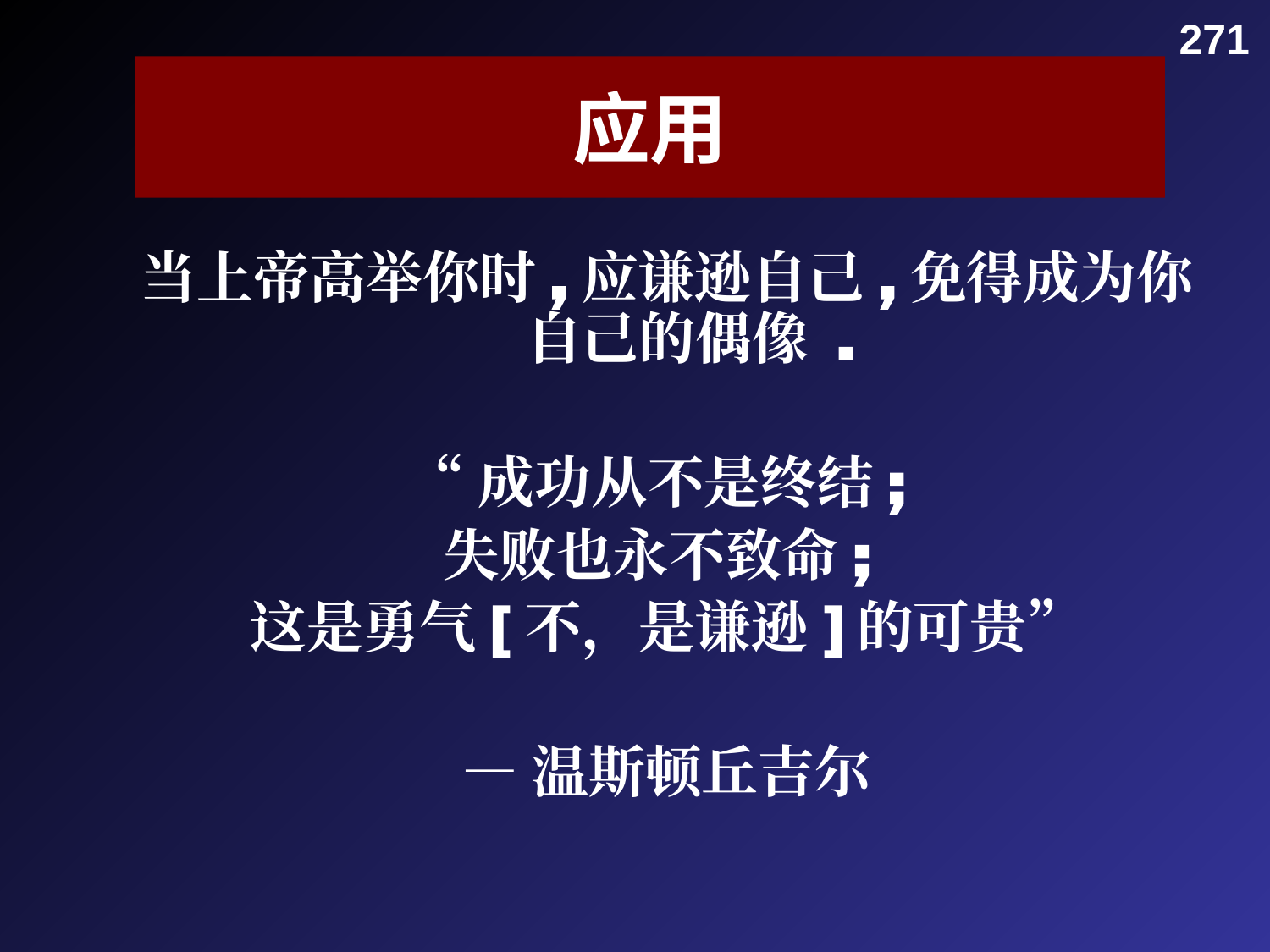

271
# 应用
当上帝高举你时,应谦逊自己,免得成为你自己的偶像 .

“成功从不是终结;
失败也永不致命;
这是勇气[不，是谦逊]的可贵”

—温斯顿丘吉尔